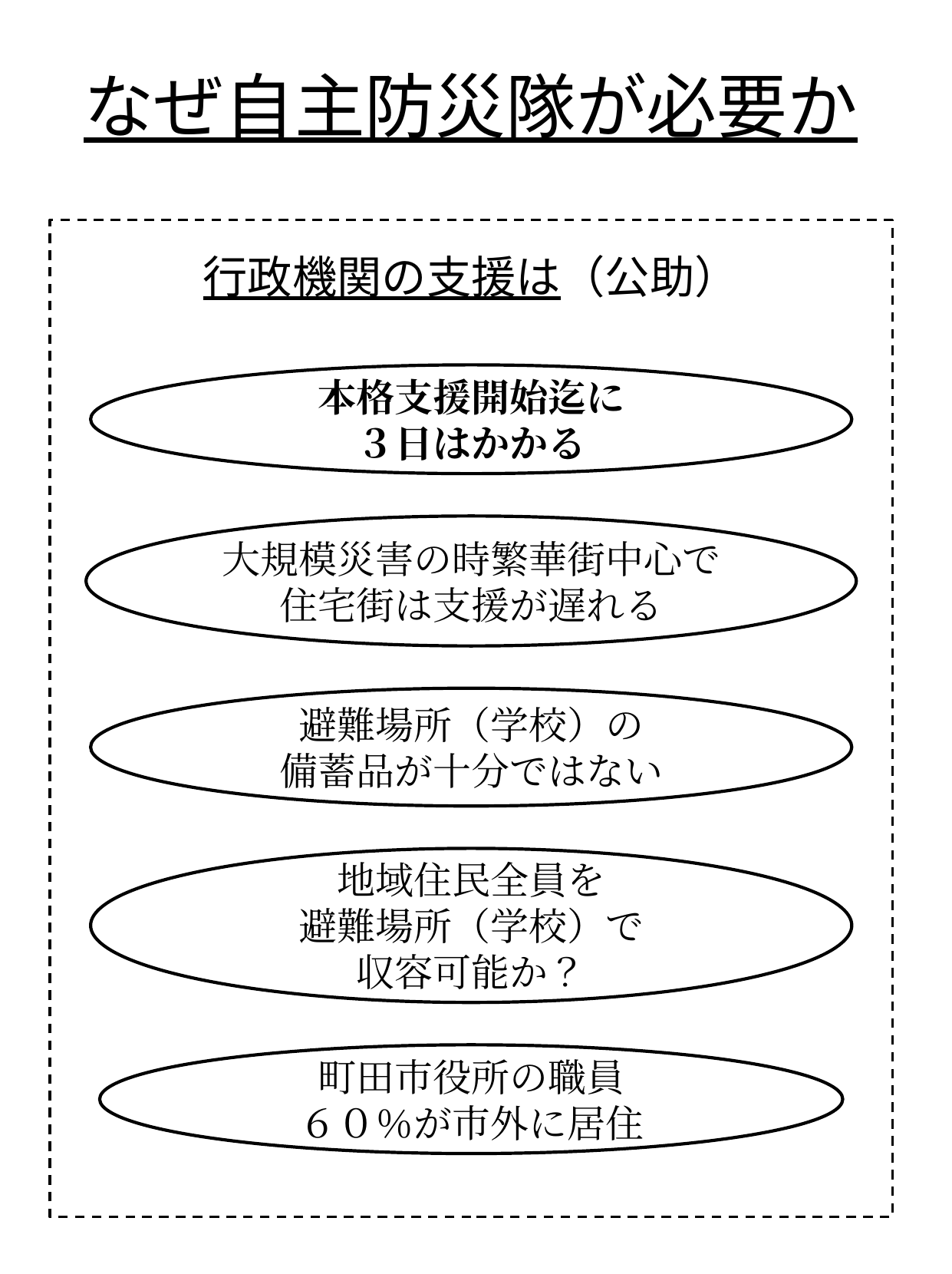

なぜ自主防災隊が必要か

行政機関の支援は（公助）

本格支援開始迄に
３日はかかる
大規模災害の時繁華街中心で
住宅街は支援が遅れる
避難場所（学校）の
備蓄品が十分ではない
地域住民全員を
避難場所（学校）で
収容可能か？
町田市役所の職員
６０％が市外に居住